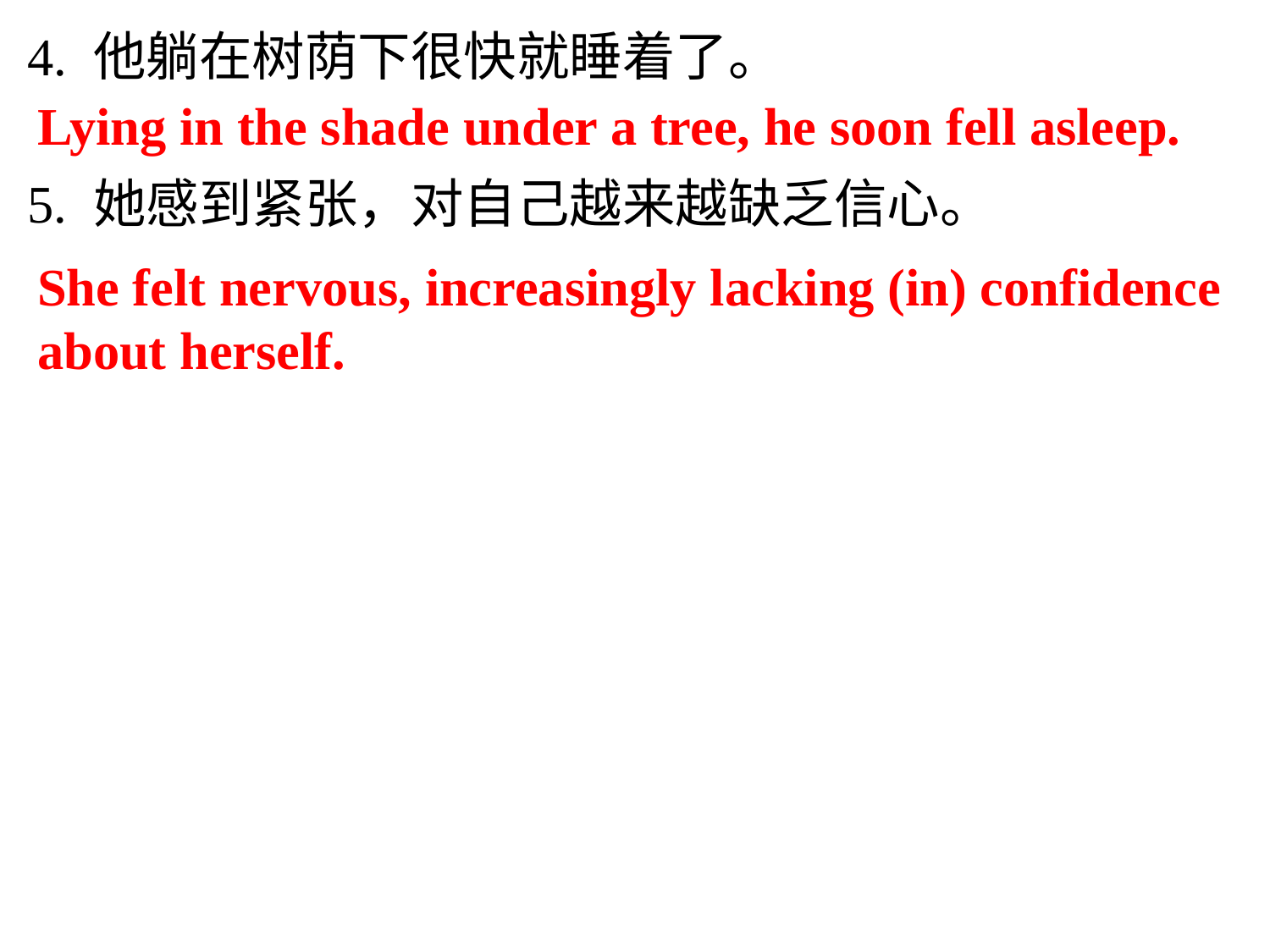

4. 他躺在树荫下很快就睡着了。

5. 她感到紧张，对自己越来越缺乏信心。

Lying in the shade under a tree, he soon fell asleep.
She felt nervous, increasingly lacking (in) confidence about herself.